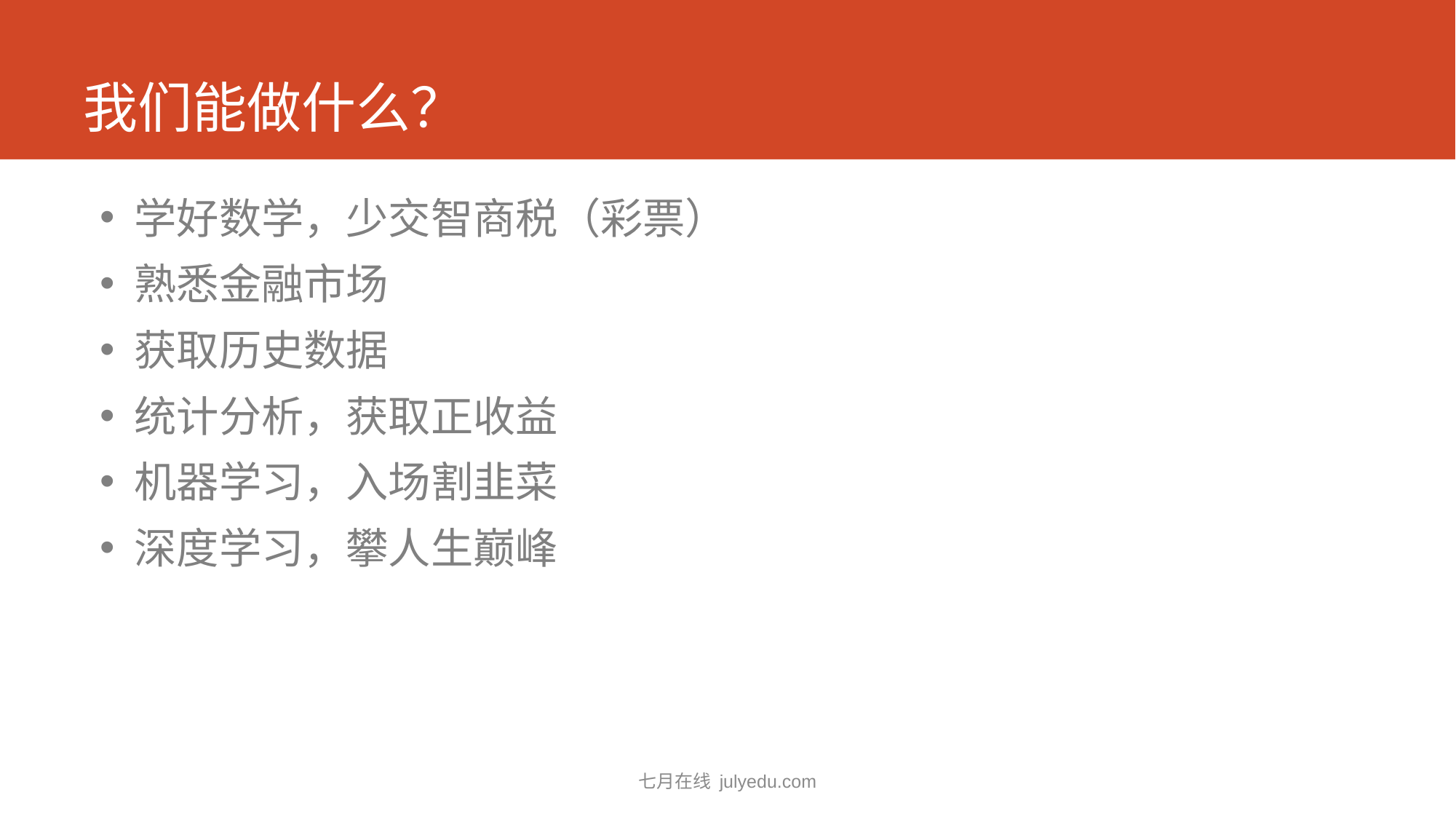

# 我们能做什么？
学好数学，少交智商税（彩票）
熟悉金融市场
获取历史数据
统计分析，获取正收益
机器学习，入场割韭菜
深度学习，攀人生巅峰

七月在线 julyedu.com